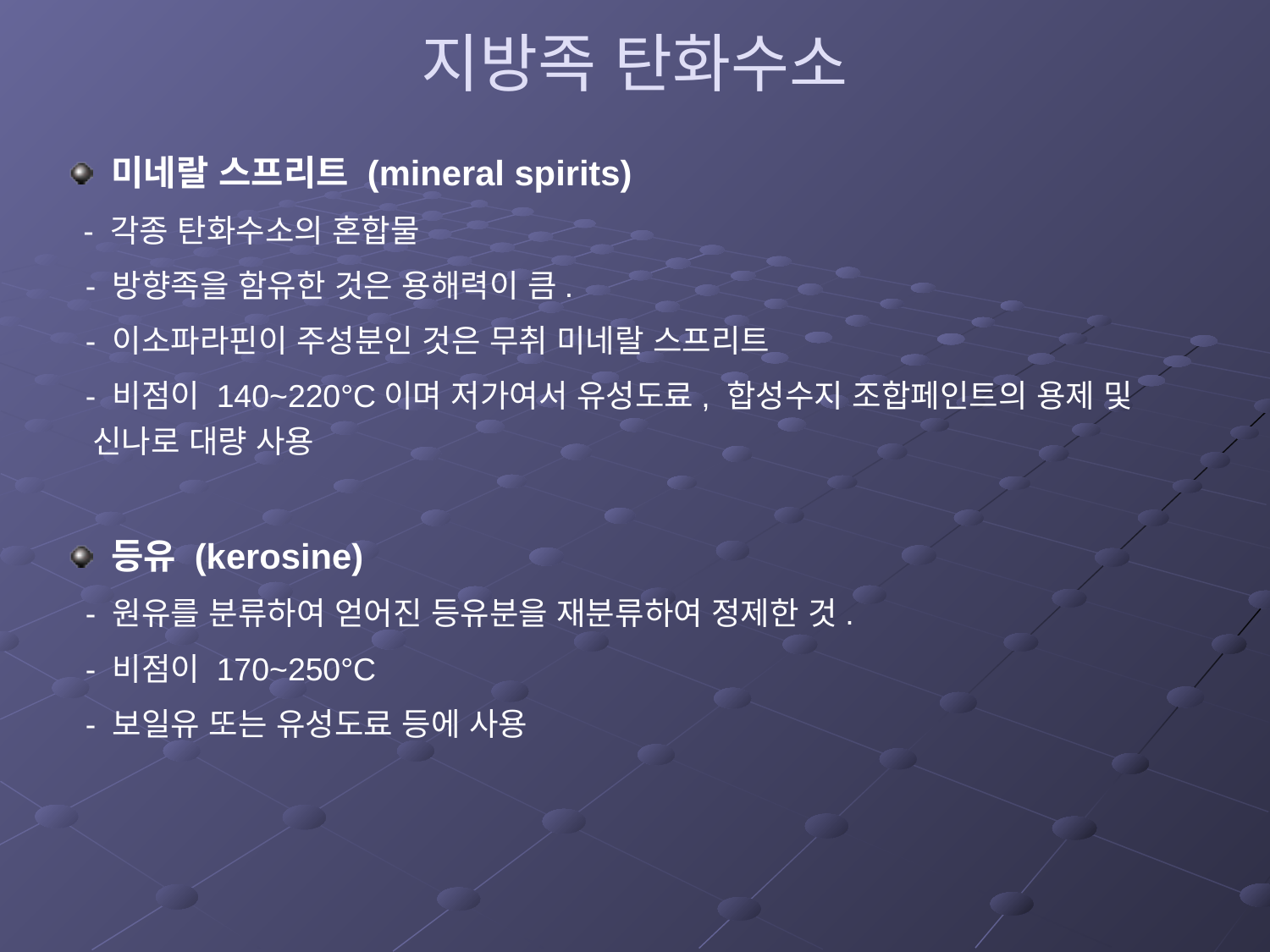

# 지방족 탄화수소
 미네랄 스프리트 (mineral spirits)
  - 각종 탄화수소의 혼합물
  - 방향족을 함유한 것은 용해력이 큼.
  - 이소파라핀이 주성분인 것은 무취 미네랄 스프리트
  - 비점이 140~220°C이며 저가여서 유성도료, 합성수지 조합페인트의 용제 및 신나로 대량 사용

 등유 (kerosine)
  - 원유를 분류하여 얻어진 등유분을 재분류하여 정제한 것.
  - 비점이 170~250°C
  - 보일유 또는 유성도료 등에 사용